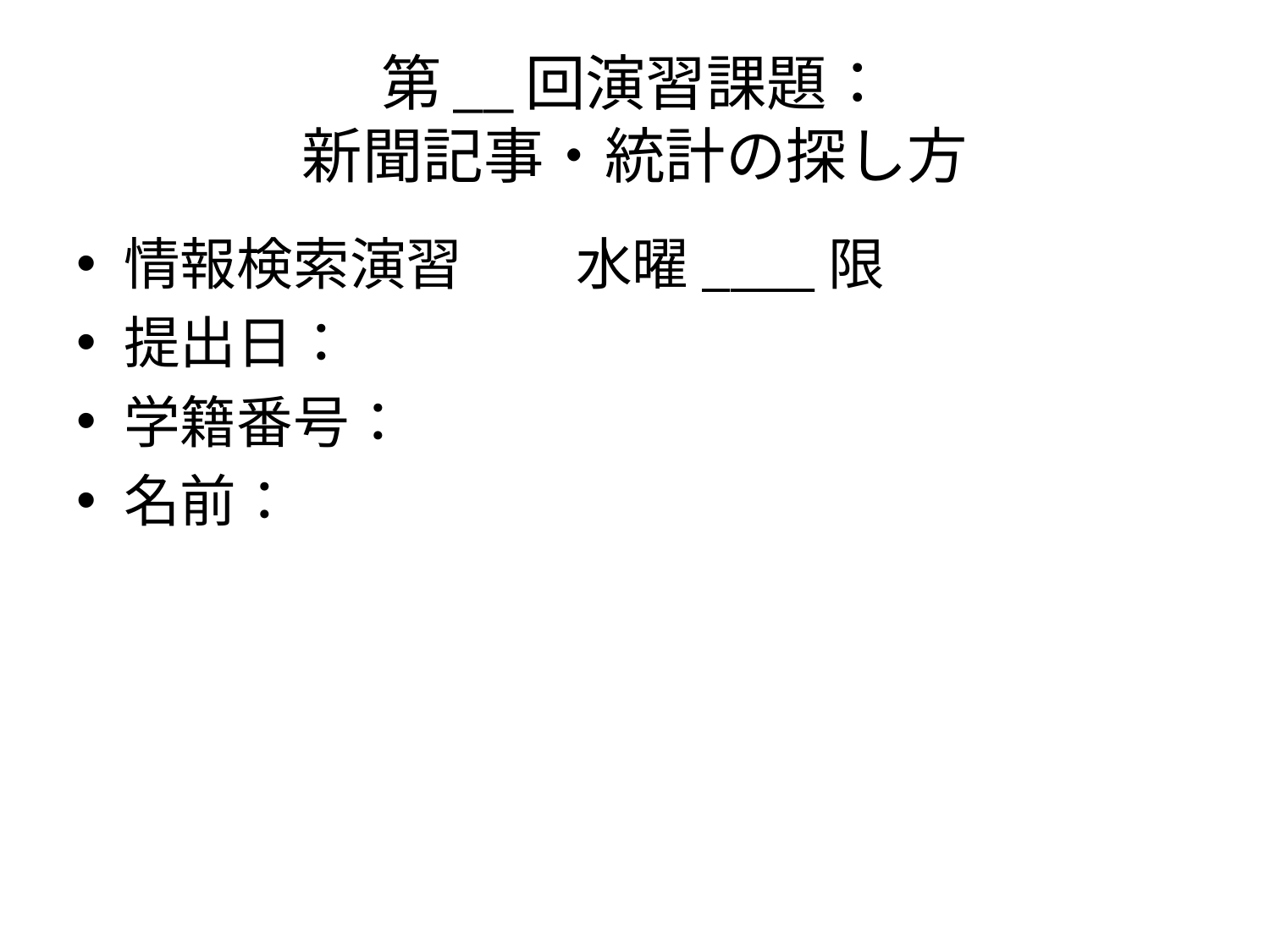

# 第__回演習課題： 新聞記事・統計の探し方
情報検索演習　　水曜____限
提出日：
学籍番号：
名前：